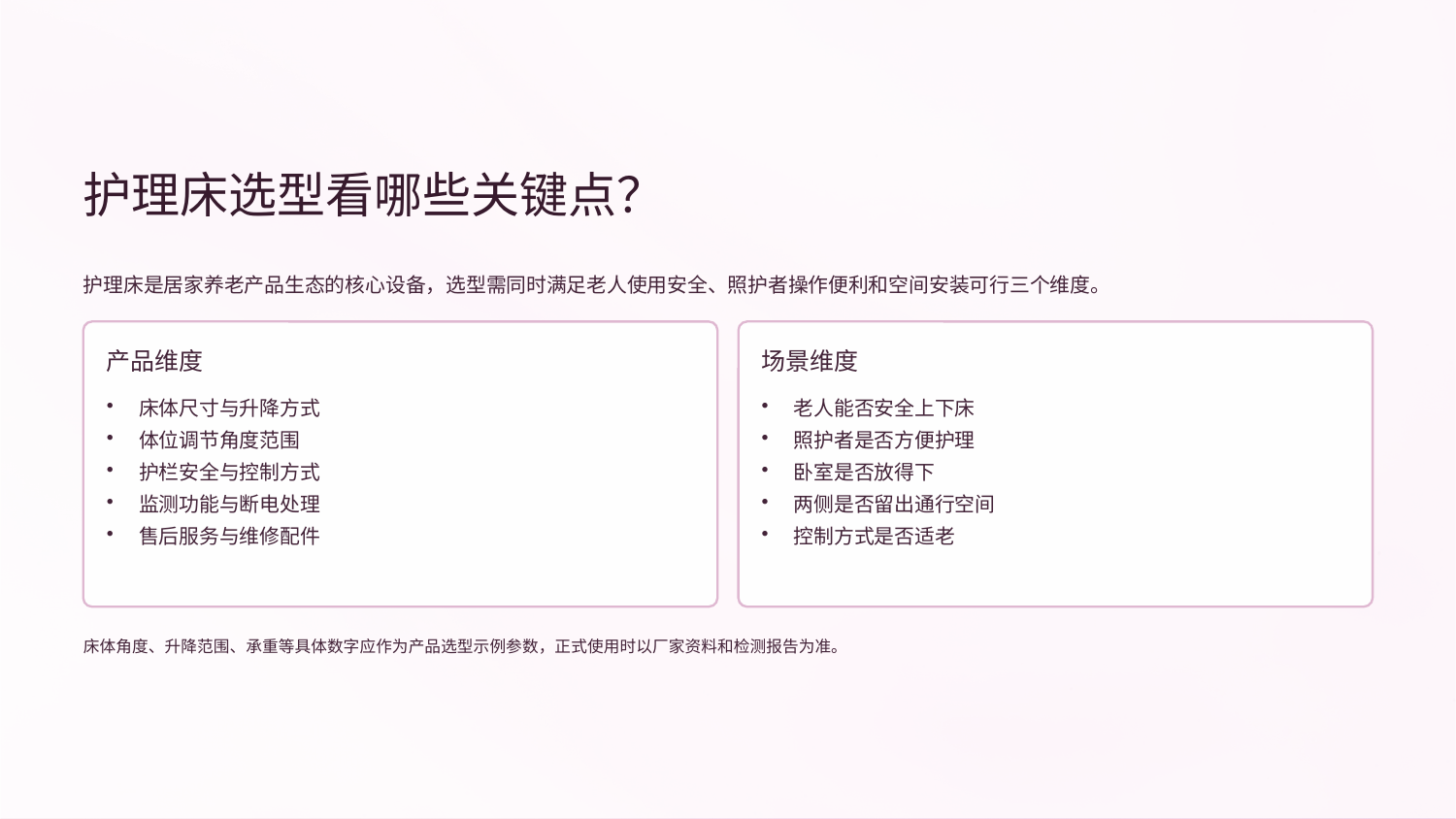

护理床选型看哪些关键点？
护理床是居家养老产品生态的核心设备，选型需同时满足老人使用安全、照护者操作便利和空间安装可行三个维度。

产品维度
场景维度
床体尺寸与升降方式
体位调节角度范围
护栏安全与控制方式
监测功能与断电处理
售后服务与维修配件
老人能否安全上下床
照护者是否方便护理
卧室是否放得下
两侧是否留出通行空间
控制方式是否适老
床体角度、升降范围、承重等具体数字应作为产品选型示例参数，正式使用时以厂家资料和检测报告为准。